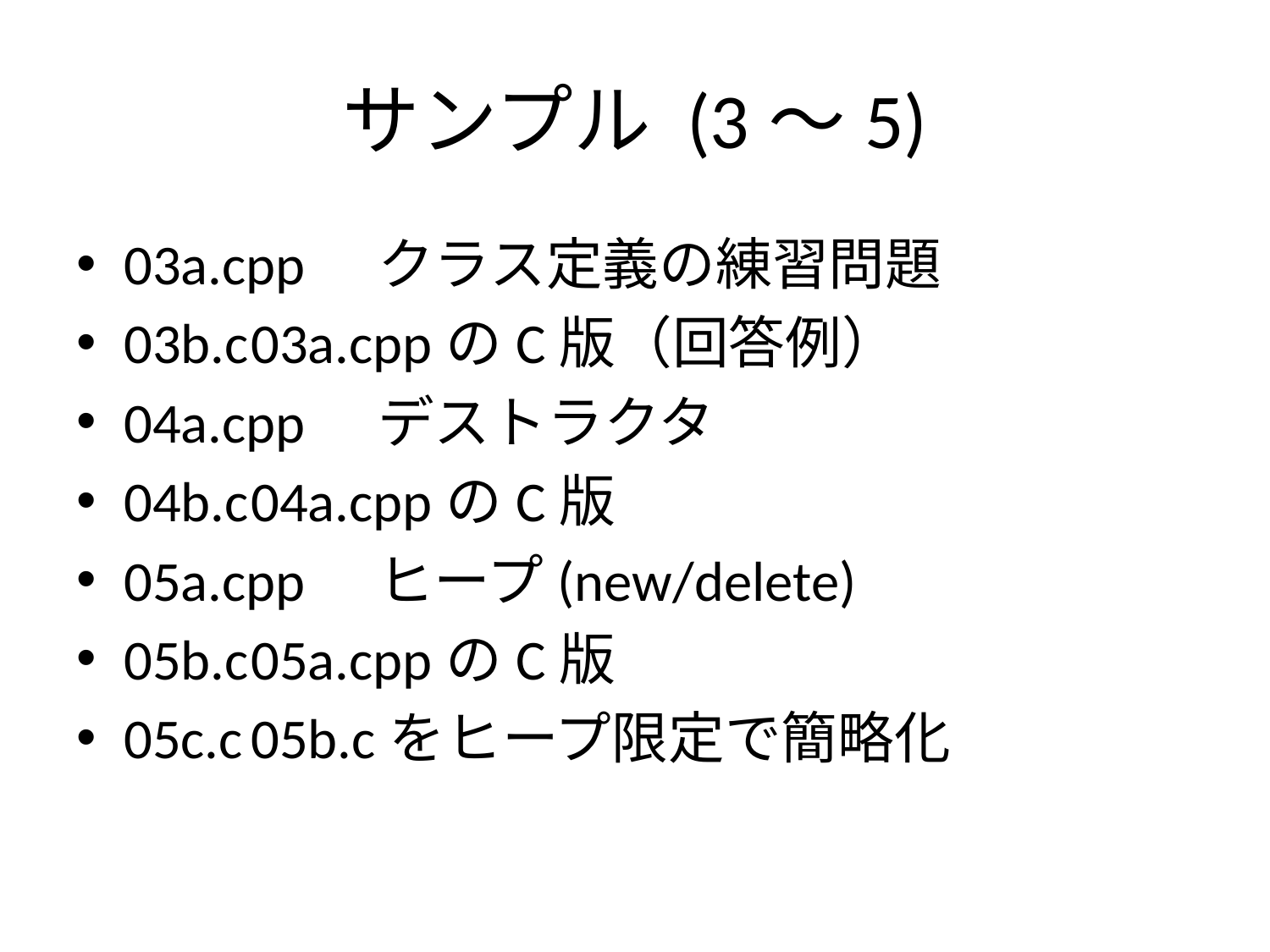

# サンプル (3～5)
03a.cpp	クラス定義の練習問題
03b.c	03a.cppのC版（回答例）
04a.cpp	デストラクタ
04b.c	04a.cppのC版
05a.cpp	ヒープ(new/delete)
05b.c	05a.cppのC版
05c.c	05b.cをヒープ限定で簡略化